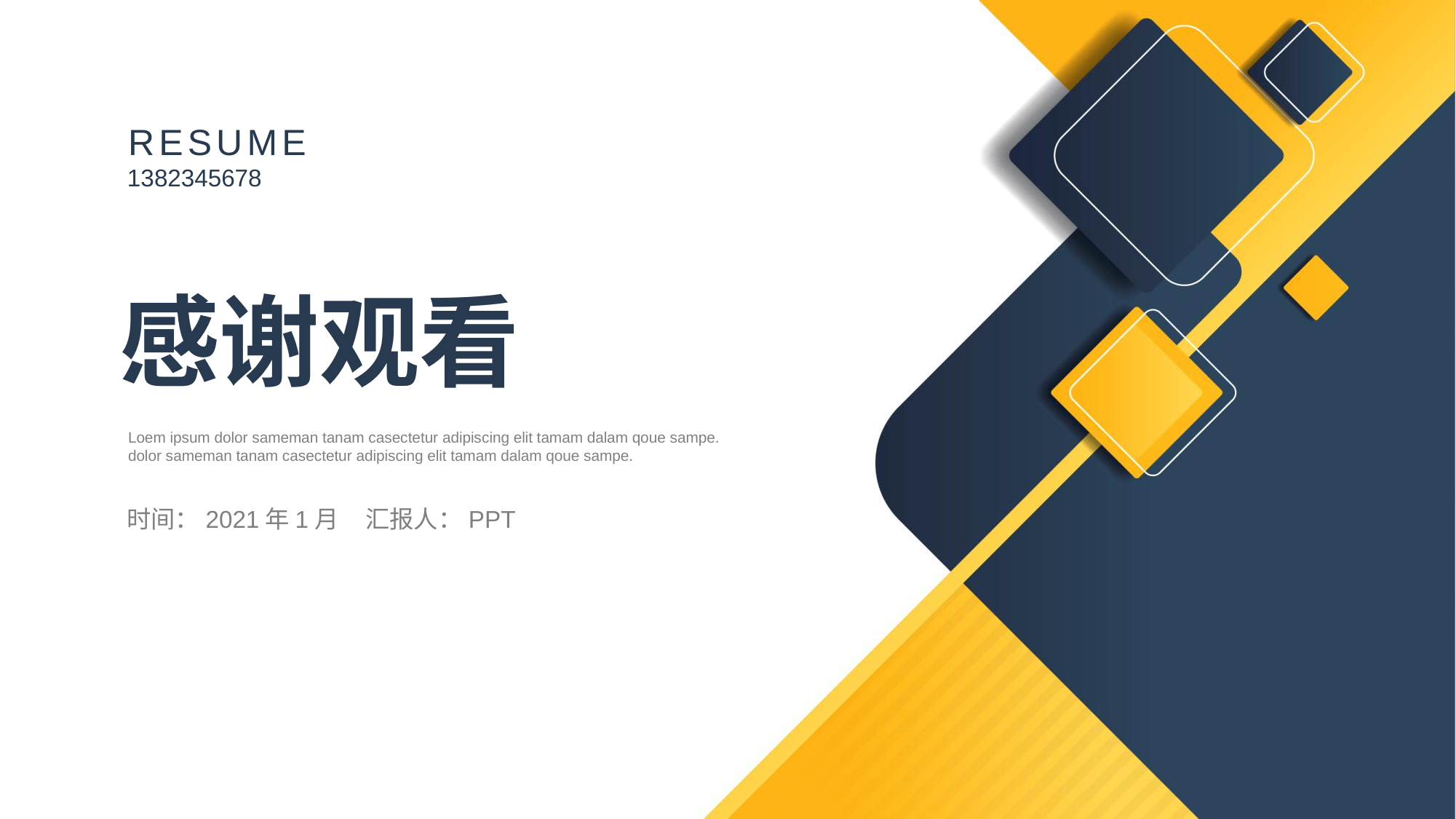

RESUME
1382345678
感谢观看
Loem ipsum dolor sameman tanam casectetur adipiscing elit tamam dalam qoue sampe. dolor sameman tanam casectetur adipiscing elit tamam dalam qoue sampe.

 时间：2021年1月     汇报人：PPT